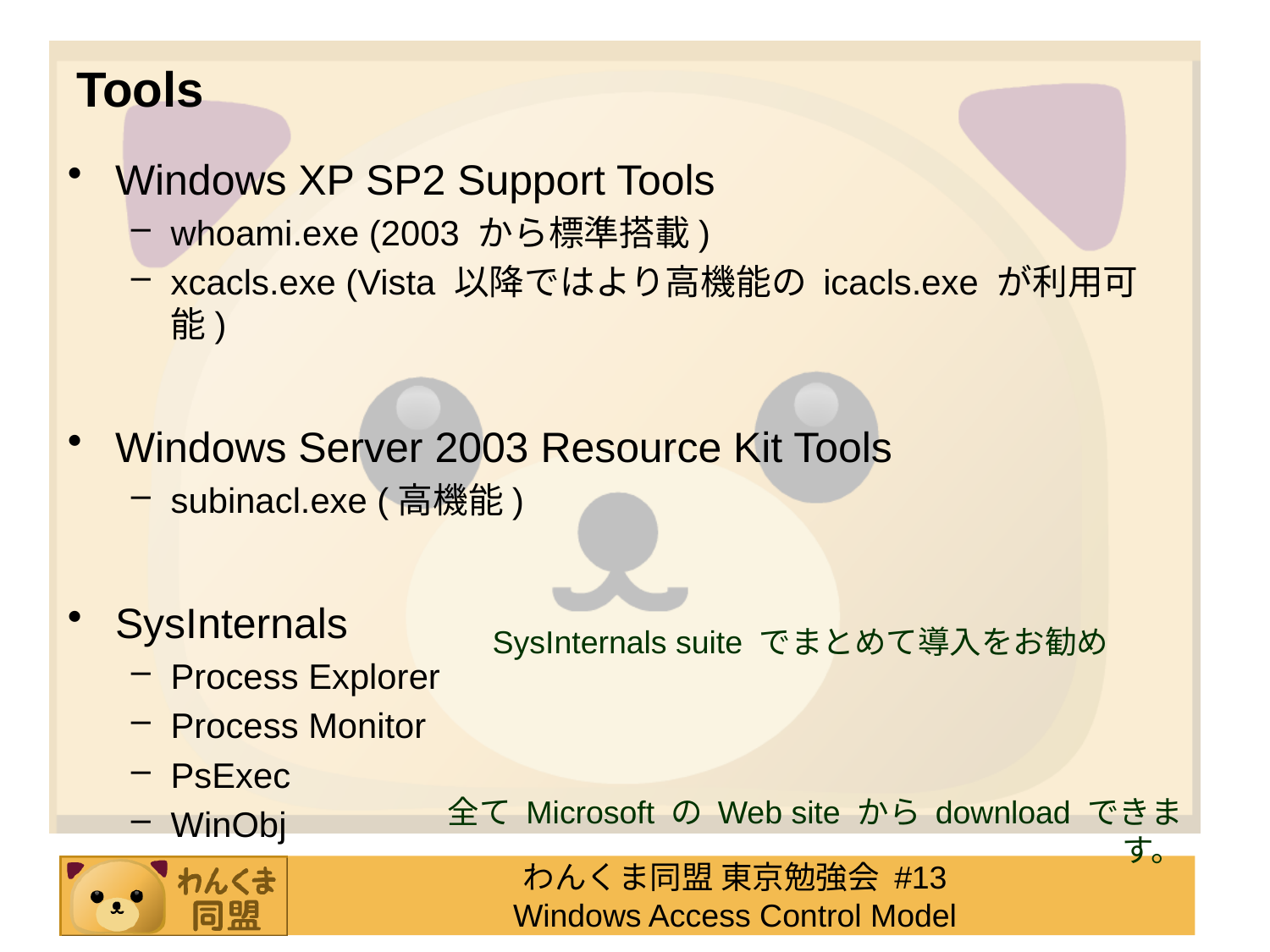

# Tools
Windows XP SP2 Support Tools
whoami.exe (2003 から標準搭載)
xcacls.exe (Vista 以降ではより高機能の icacls.exe が利用可能)

Windows Server 2003 Resource Kit Tools
subinacl.exe (高機能)

SysInternals
Process Explorer
Process Monitor
PsExec
WinObj

SysInternals suite でまとめて導入をお勧め
全て Microsoft の Web site から download できます。